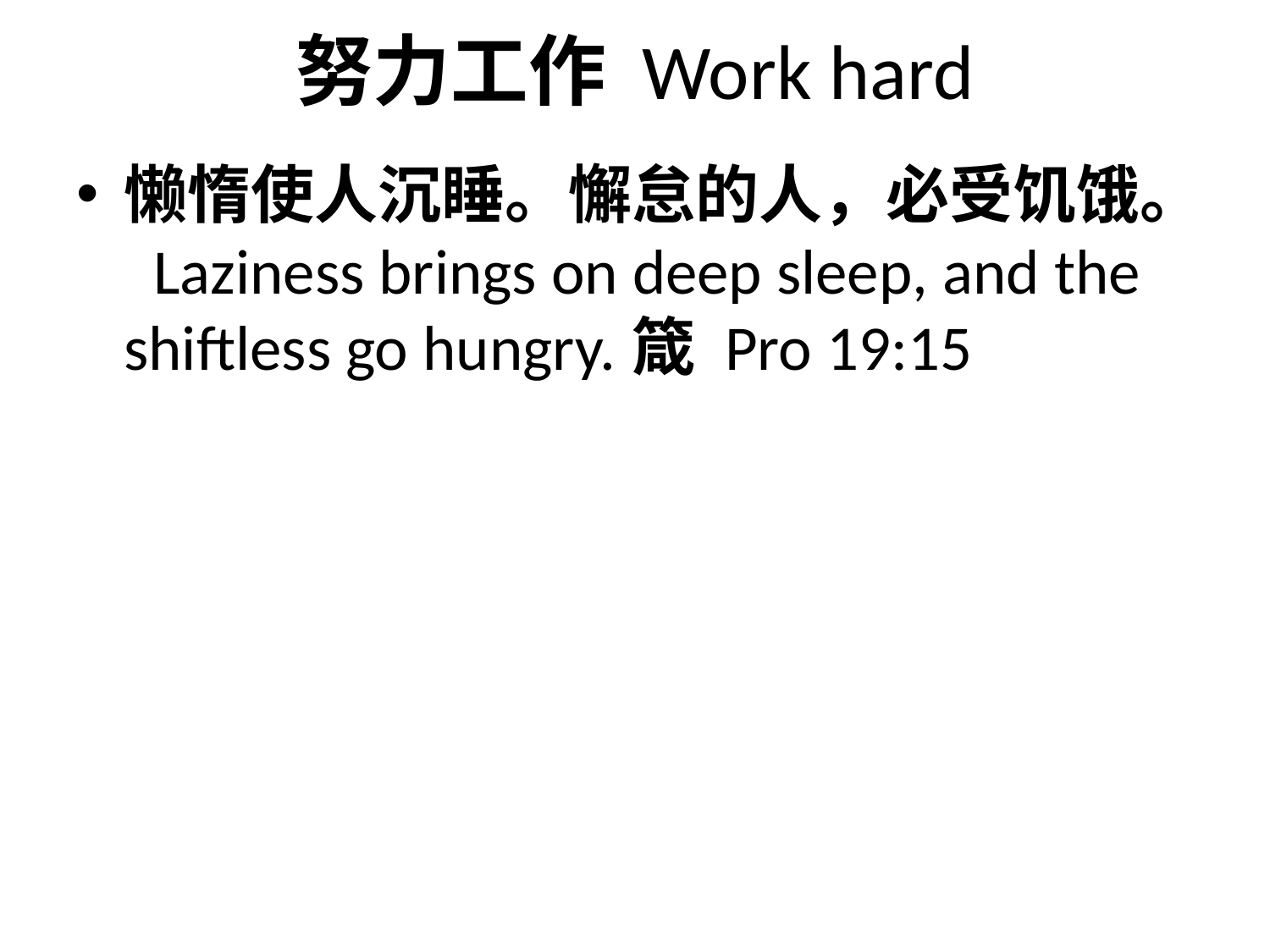

# 努力工作 Work hard
懒惰使人沉睡。懈怠的人，必受饥饿。 Laziness brings on deep sleep, and the shiftless go hungry.	箴 Pro 19:15